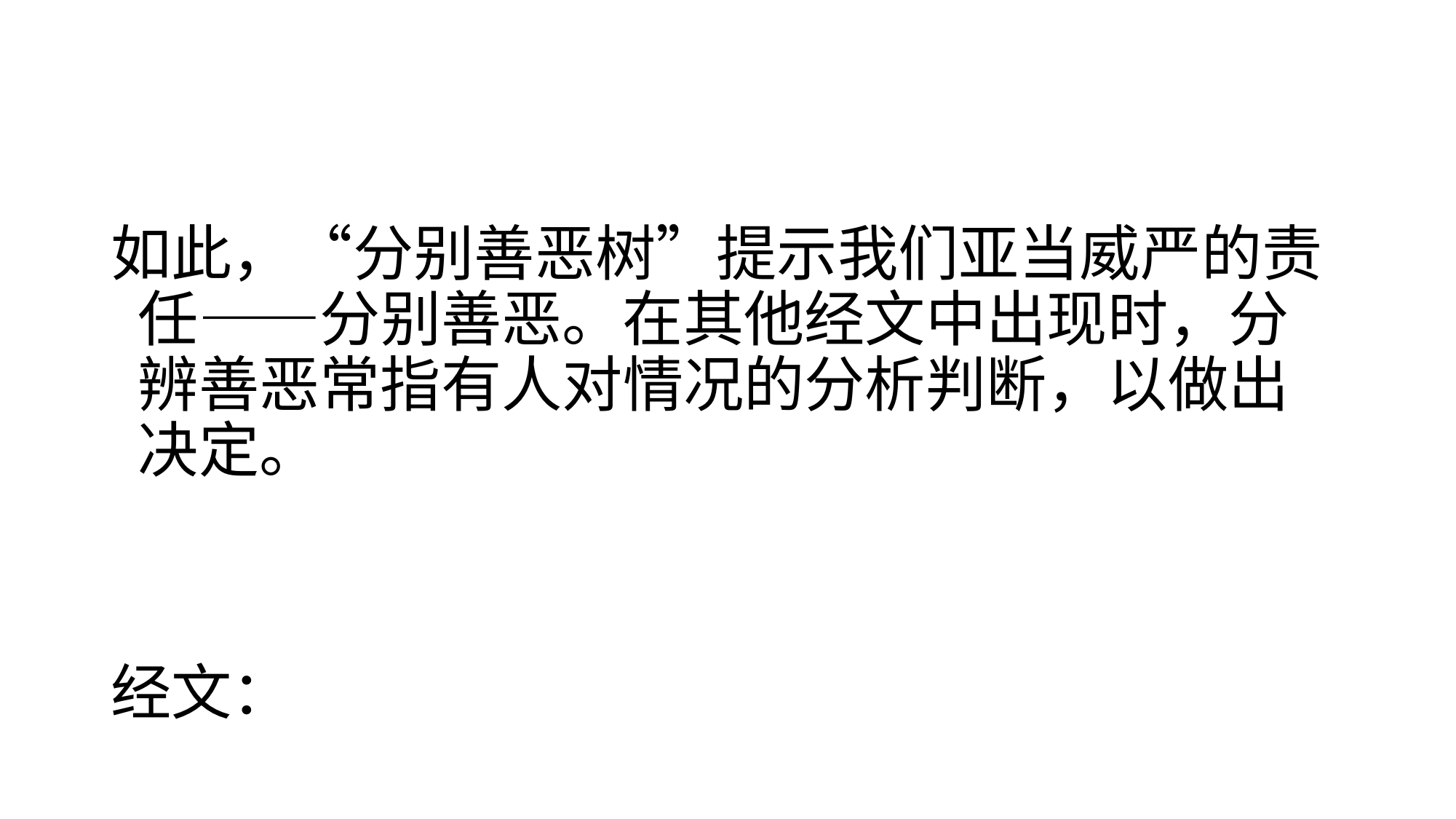

#
如此，“分别善恶树”提示我们亚当威严的责任——分别善恶。在其他经文中出现时，分辨善恶常指有人对情况的分析判断，以做出决定。

经文：